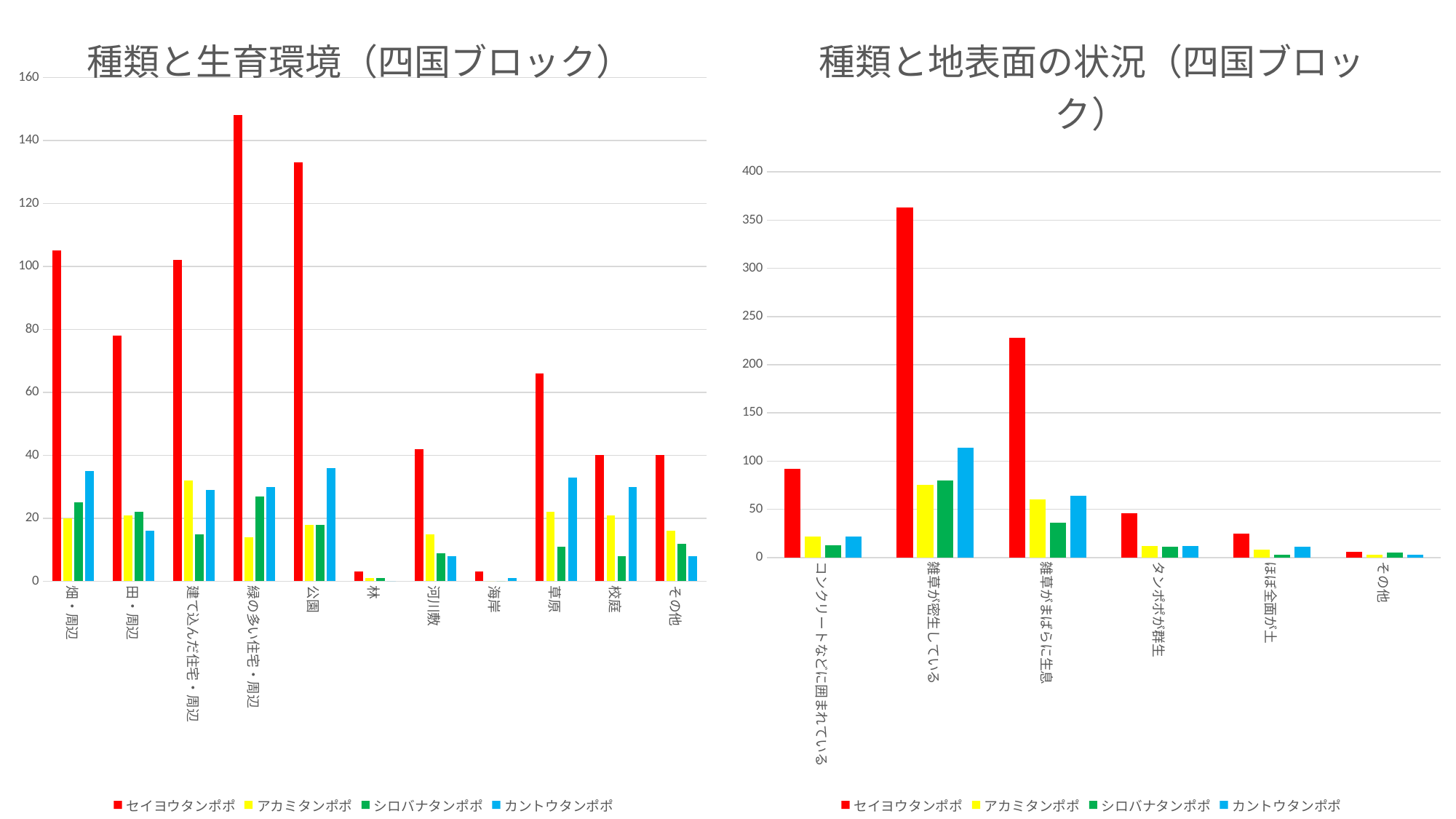

### Chart: 種類と地表面の状況（四国ブロック）

| Category | セイヨウタンポポ | アカミタンポポ | シロバナタンポポ | カントウタンポポ |
|---|---|---|---|---|
| コンクリートなどに囲まれている | 92.0 | 22.0 | 13.0 | 22.0 |
| 雑草が密生している | 363.0 | 75.0 | 80.0 | 114.0 |
| 雑草がまばらに生息 | 228.0 | 60.0 | 36.0 | 64.0 |
| タンポポが群生 | 46.0 | 12.0 | 11.0 | 12.0 |
| ほぼ全面が土 | 25.0 | 8.0 | 3.0 | 11.0 |
| その他 | 6.0 | 3.0 | 5.0 | 3.0 |

### Chart: 種類と生育環境（四国ブロック）

| Category | セイヨウタンポポ | アカミタンポポ | シロバナタンポポ | カントウタンポポ |
|---|---|---|---|---|
| 畑・周辺 | 105.0 | 20.0 | 25.0 | 35.0 |
| 田・周辺 | 78.0 | 21.0 | 22.0 | 16.0 |
| 建て込んだ住宅・周辺 | 102.0 | 32.0 | 15.0 | 29.0 |
| 緑の多い住宅・周辺 | 148.0 | 14.0 | 27.0 | 30.0 |
| 公園 | 133.0 | 18.0 | 18.0 | 36.0 |
| 林 | 3.0 | 1.0 | 1.0 | 0.0 |
| 河川敷 | 42.0 | 15.0 | 9.0 | 8.0 |
| 海岸 | 3.0 | 0.0 | 0.0 | 1.0 |
| 草原 | 66.0 | 22.0 | 11.0 | 33.0 |
| 校庭 | 40.0 | 21.0 | 8.0 | 30.0 |
| その他 | 40.0 | 16.0 | 12.0 | 8.0 |